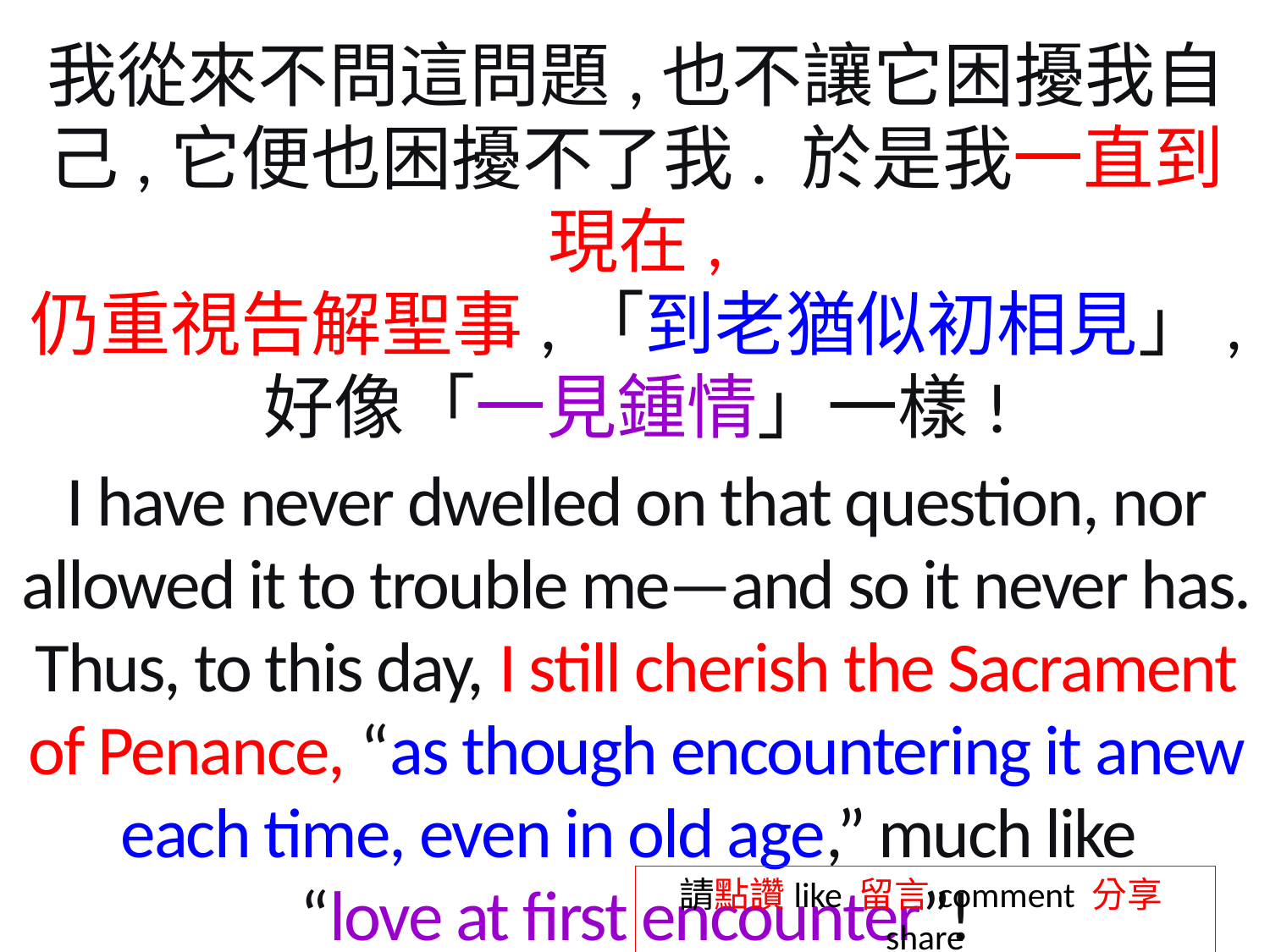

我從來不問這問題,也不讓它困擾我自己,它便也困擾不了我. 於是我一直到現在,
仍重視告解聖事,「到老猶似初相見」,
好像「一見鍾情」一樣!
I have never dwelled on that question, nor allowed it to trouble me—and so it never has. Thus, to this day, I still cherish the Sacrament of Penance, “as though encountering it anew each time, even in old age,” much like
“love at first encounter”!
請點讚like 留言comment 分享share